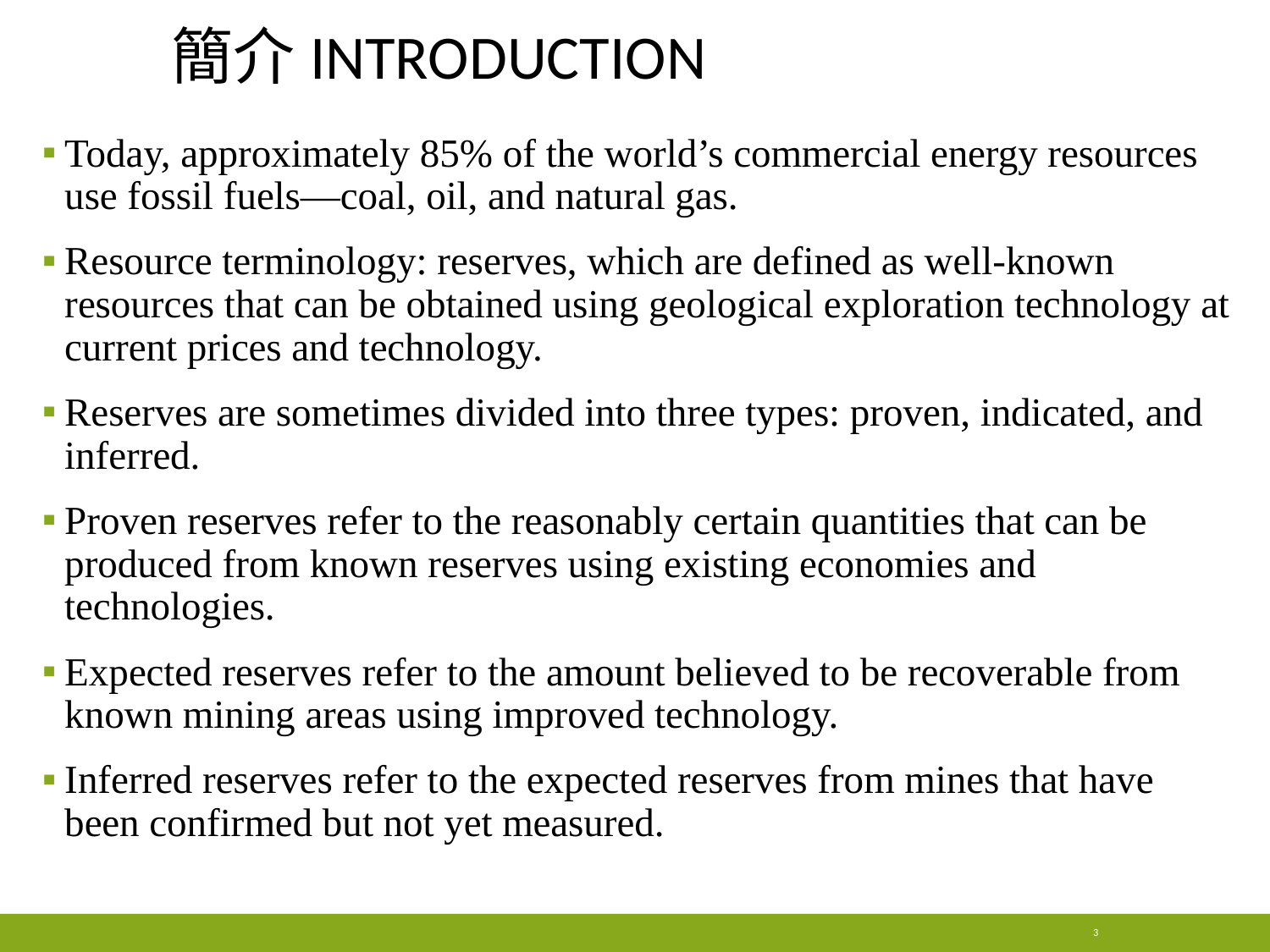

# 簡介introduction
Today, approximately 85% of the world’s commercial energy resources use fossil fuels—coal, oil, and natural gas.
Resource terminology: reserves, which are defined as well-known resources that can be obtained using geological exploration technology at current prices and technology.
Reserves are sometimes divided into three types: proven, indicated, and inferred.
Proven reserves refer to the reasonably certain quantities that can be produced from known reserves using existing economies and technologies.
Expected reserves refer to the amount believed to be recoverable from known mining areas using improved technology.
Inferred reserves refer to the expected reserves from mines that have been confirmed but not yet measured.

3